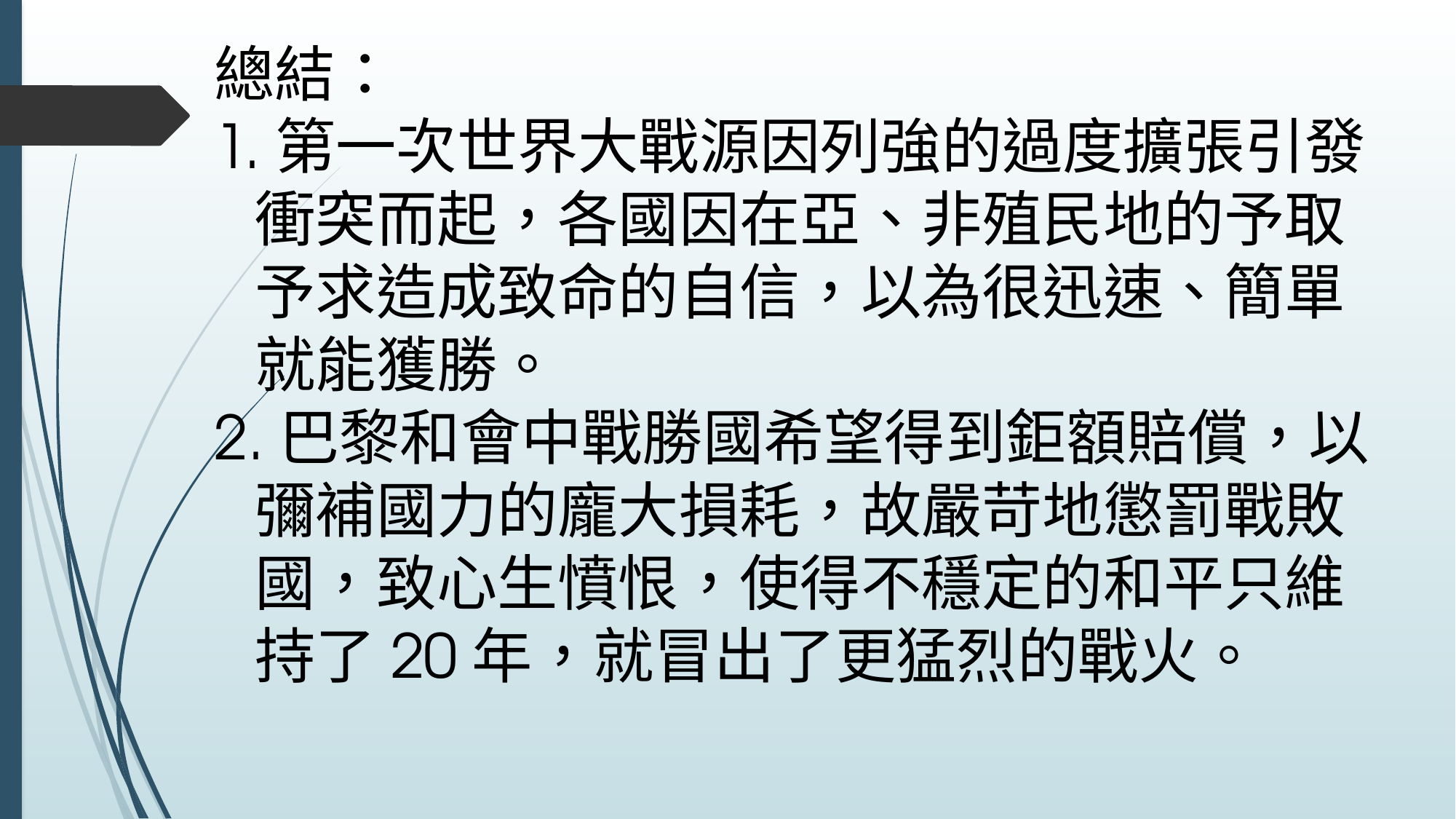

# 總結： 1.第一次世界大戰源因列強的過度擴張引發 衝突而起，各國因在亞、非殖民地的予取 予求造成致命的自信，以為很迅速、簡單 就能獲勝。 2.巴黎和會中戰勝國希望得到鉅額賠償，以 彌補國力的龐大損耗，故嚴苛地懲罰戰敗 國，致心生憤恨，使得不穩定的和平只維 持了20年，就冒出了更猛烈的戰火。